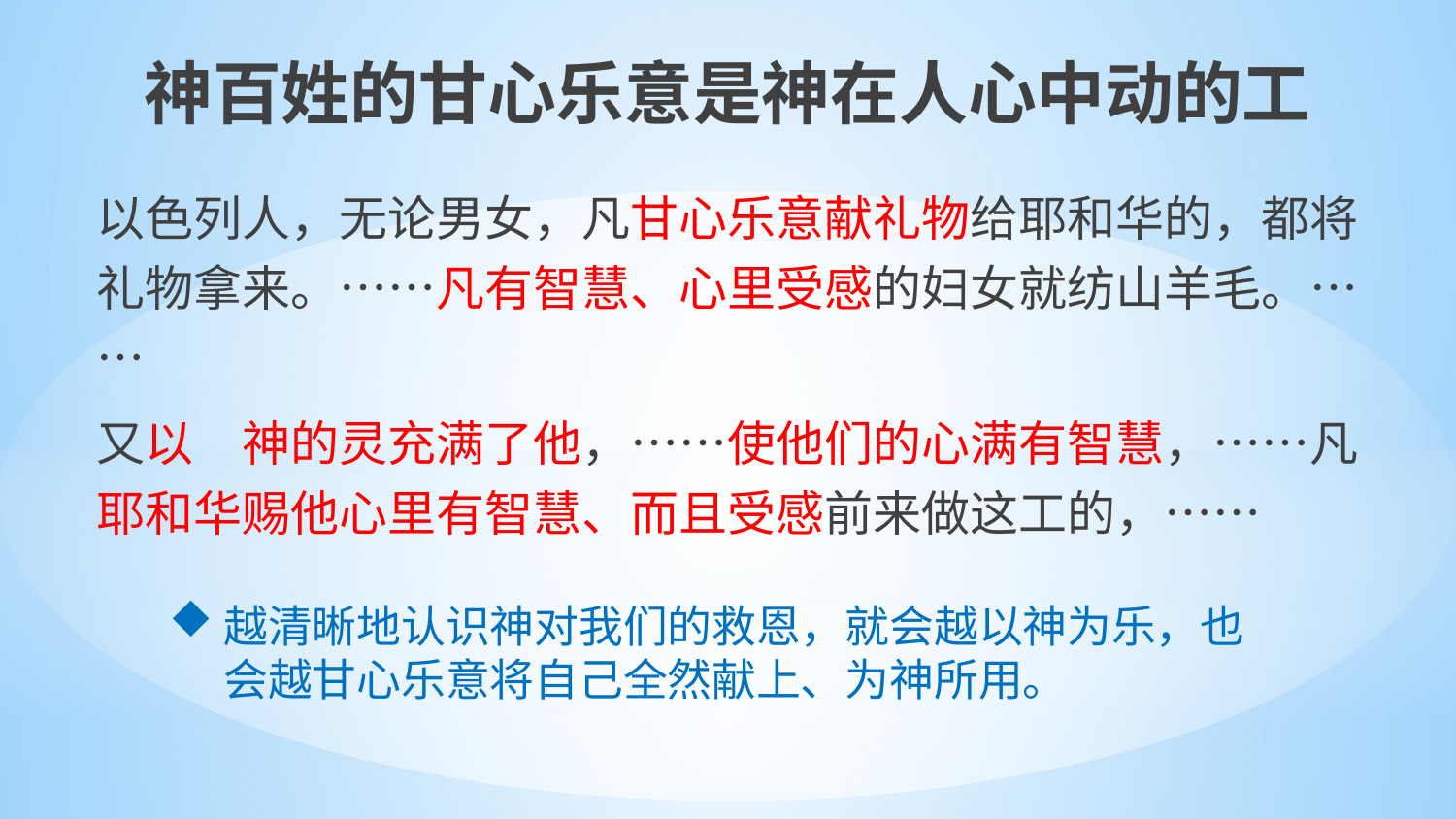

神百姓的甘心乐意是神在人心中动的工
以色列人，无论男女，凡甘心乐意献礼物给耶和华的，都将礼物拿来。……凡有智慧、心里受感的妇女就纺山羊毛。……
又以　神的灵充满了他，……使他们的心满有智慧，……凡耶和华赐他心里有智慧、而且受感前来做这工的，……
越清晰地认识神对我们的救恩，就会越以神为乐，也会越甘心乐意将自己全然献上、为神所用。